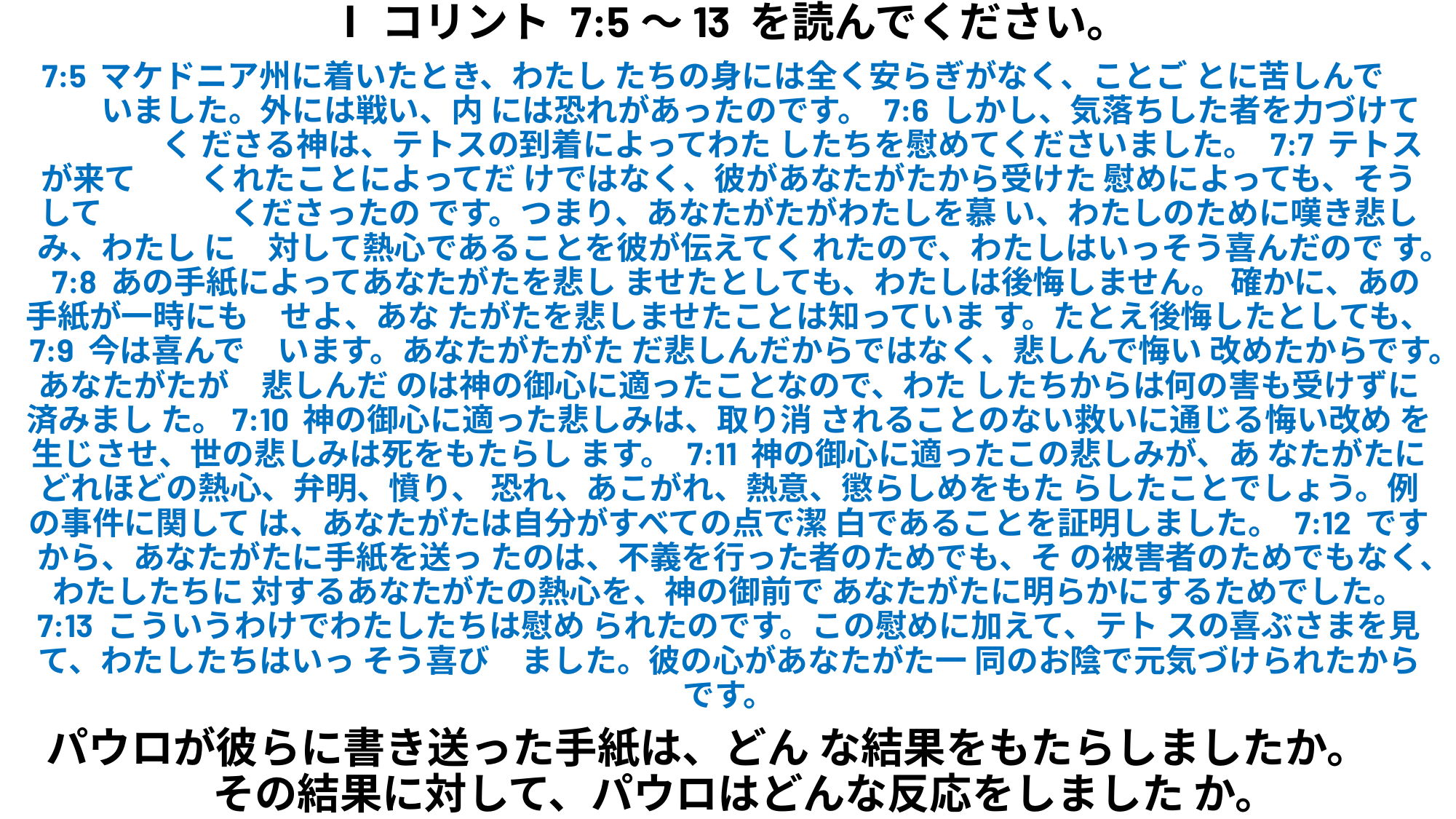

# Ⅰコリント 7:5～13 を読んでください。 　 7:5 マケドニア州に着いたとき、わたし たちの身には全く安らぎがなく、ことご とに苦しんで　　　いました。外には戦い、内 には恐れがあったのです。 7:6 しかし、気落ちした者を力づけて　　　　く ださる神は、テトスの到着によってわた したちを慰めてくださいました。 7:7 テトスが来て　　くれたことによってだ けではなく、彼があなたがたから受けた 慰めによっても、そうして　　　　くださったの です。つまり、あなたがたがわたしを慕 い、わたしのために嘆き悲しみ、わたし に　対して熱心であることを彼が伝えてく れたので、わたしはいっそう喜んだので す。 7:8 あの手紙によってあなたがたを悲し ませたとしても、わたしは後悔しません。 確かに、あの手紙が一時にも　せよ、あな たがたを悲しませたことは知っていま す。たとえ後悔したとしても、 7:9 今は喜んで　います。あなたがたがた だ悲しんだからではなく、悲しんで悔い 改めたからです。あなたがたが　悲しんだ のは神の御心に適ったことなので、わた したちからは何の害も受けずに済みまし た。7:10 神の御心に適った悲しみは、取り消 されることのない救いに通じる悔い改め を生じさせ、世の悲しみは死をもたらし ます。 7:11 神の御心に適ったこの悲しみが、あ なたがたにどれほどの熱心、弁明、憤り、 恐れ、あこがれ、熱意、懲らしめをもた らしたことでしょう。例の事件に関して は、あなたがたは自分がすべての点で潔 白であることを証明しました。 7:12 ですから、あなたがたに手紙を送っ たのは、不義を行った者のためでも、そ の被害者のためでもなく、わたしたちに 対するあなたがたの熱心を、神の御前で あなたがたに明らかにするためでした。 7:13 こういうわけでわたしたちは慰め られたのです。この慰めに加えて、テト スの喜ぶさまを見て、わたしたちはいっ そう喜び　ました。彼の心があなたがた一 同のお陰で元気づけられたからです。 　 パウロが彼らに書き送った手紙は、どん な結果をもたらしましたか。　　その結果に対して、パウロはどんな反応をしました か。